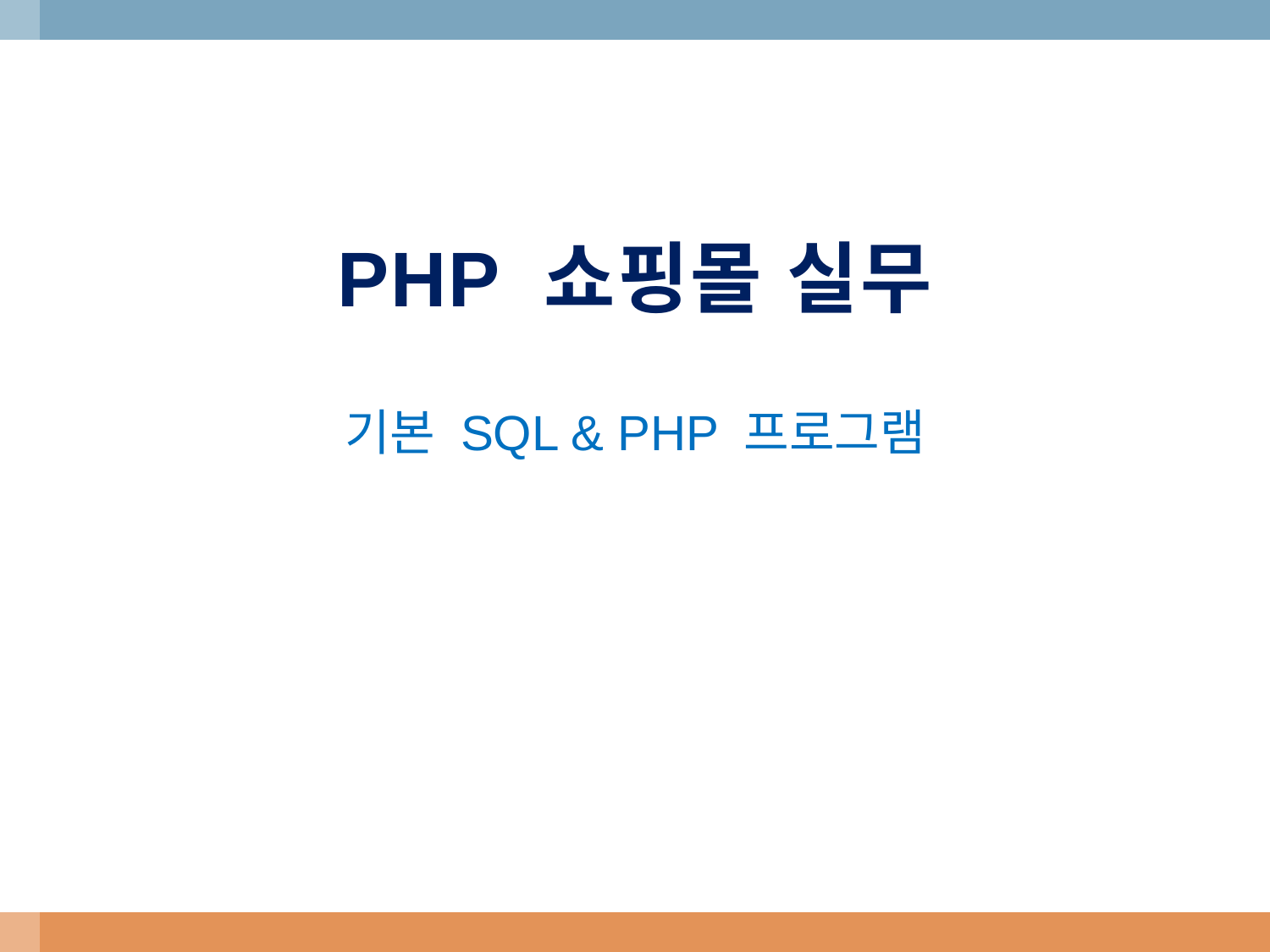

# PHP 쇼핑몰 실무
기본 SQL & PHP 프로그램